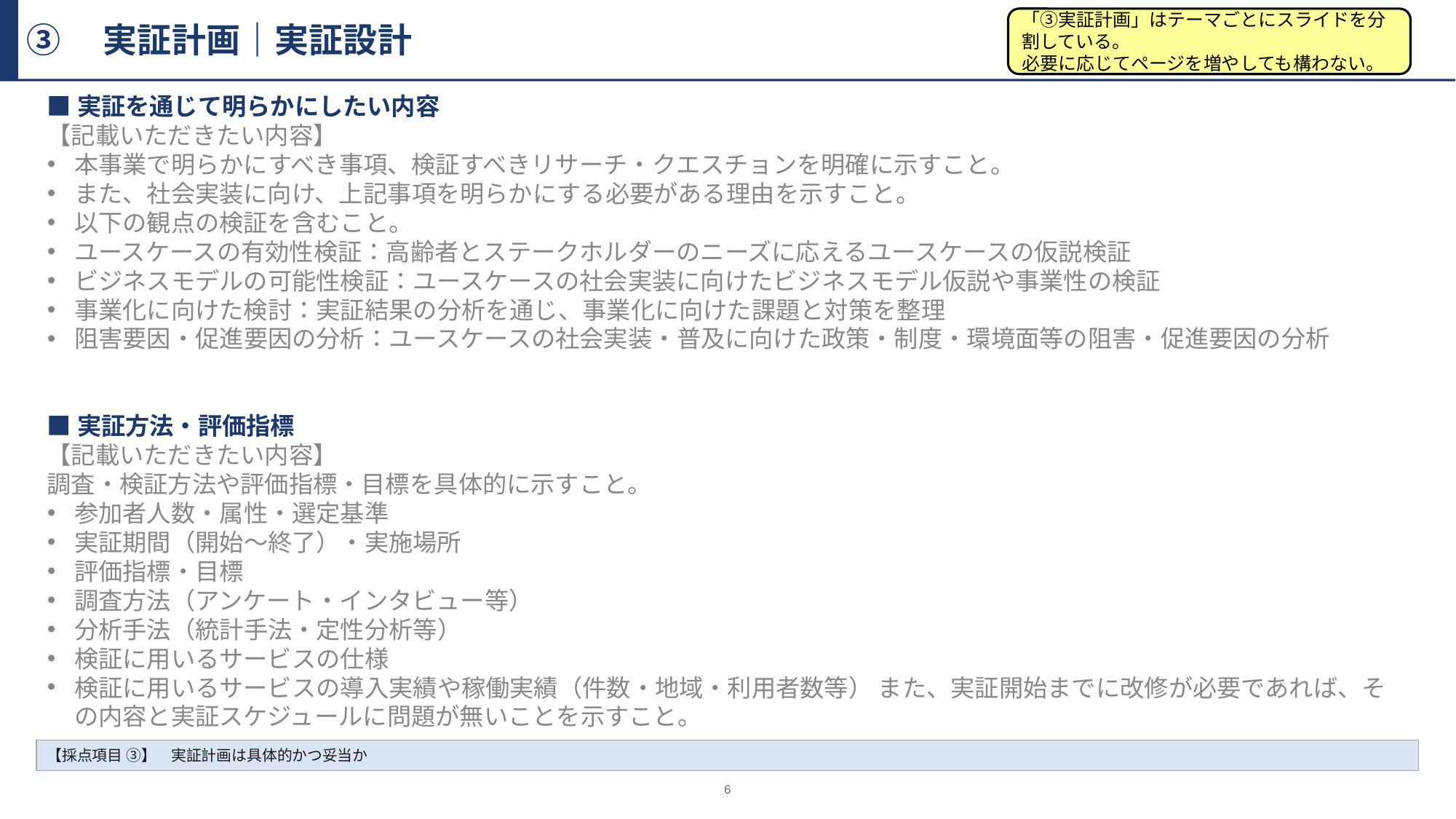

③　実証計画｜実証設計
「③実証計画」はテーマごとにスライドを分割している。
必要に応じてページを増やしても構わない。

■実証を通じて明らかにしたい内容
【記載いただきたい内容】
本事業で明らかにすべき事項、検証すべきリサーチ・クエスチョンを明確に示すこと。
また、社会実装に向け、上記事項を明らかにする必要がある理由を示すこと。
以下の観点の検証を含むこと。
ユースケースの有効性検証：高齢者とステークホルダーのニーズに応えるユースケースの仮説検証
ビジネスモデルの可能性検証：ユースケースの社会実装に向けたビジネスモデル仮説や事業性の検証
事業化に向けた検討：実証結果の分析を通じ、事業化に向けた課題と対策を整理
阻害要因・促進要因の分析：ユースケースの社会実装・普及に向けた政策・制度・環境面等の阻害・促進要因の分析

■実証方法・評価指標
【記載いただきたい内容】
調査・検証方法や評価指標・目標を具体的に示すこと。
参加者人数・属性・選定基準
実証期間（開始〜終了）・実施場所
評価指標・目標
調査方法（アンケート・インタビュー等）
分析手法（統計手法・定性分析等）
検証に用いるサービスの仕様
検証に用いるサービスの導入実績や稼働実績（件数・地域・利用者数等） また、実証開始までに改修が必要であれば、その内容と実証スケジュールに問題が無いことを示すこと。

【採点項目 ③】　実証計画は具体的かつ妥当か